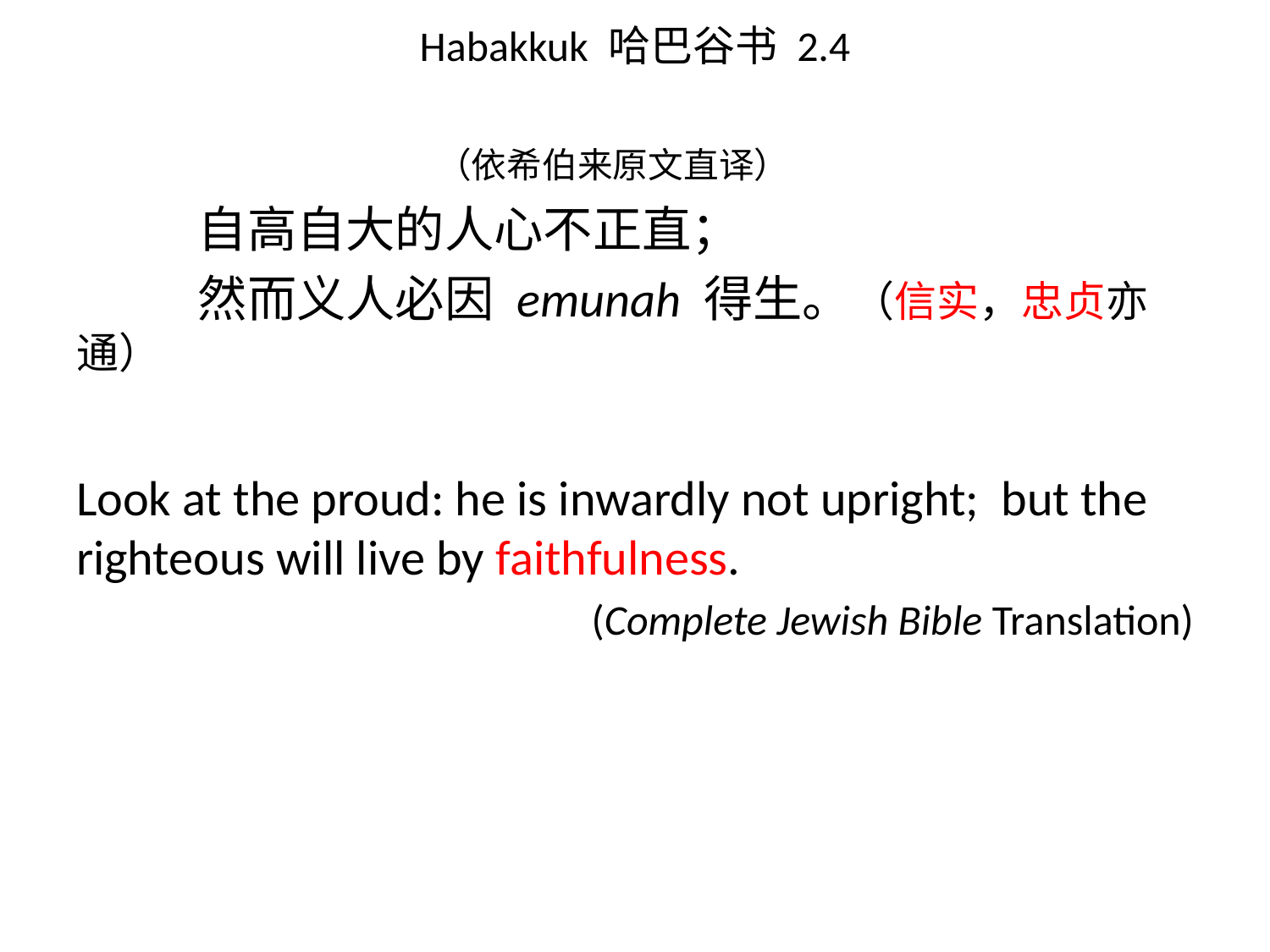

# Habakkuk 哈巴谷书 2.4
（依希伯来原文直译）
          自高自大的人心不正直；
          然而义人必因 emunah 得生。（信实，忠贞亦通）

Look at the proud: he is inwardly not upright;  but the righteous will live by faithfulness.
(Complete Jewish Bible Translation)